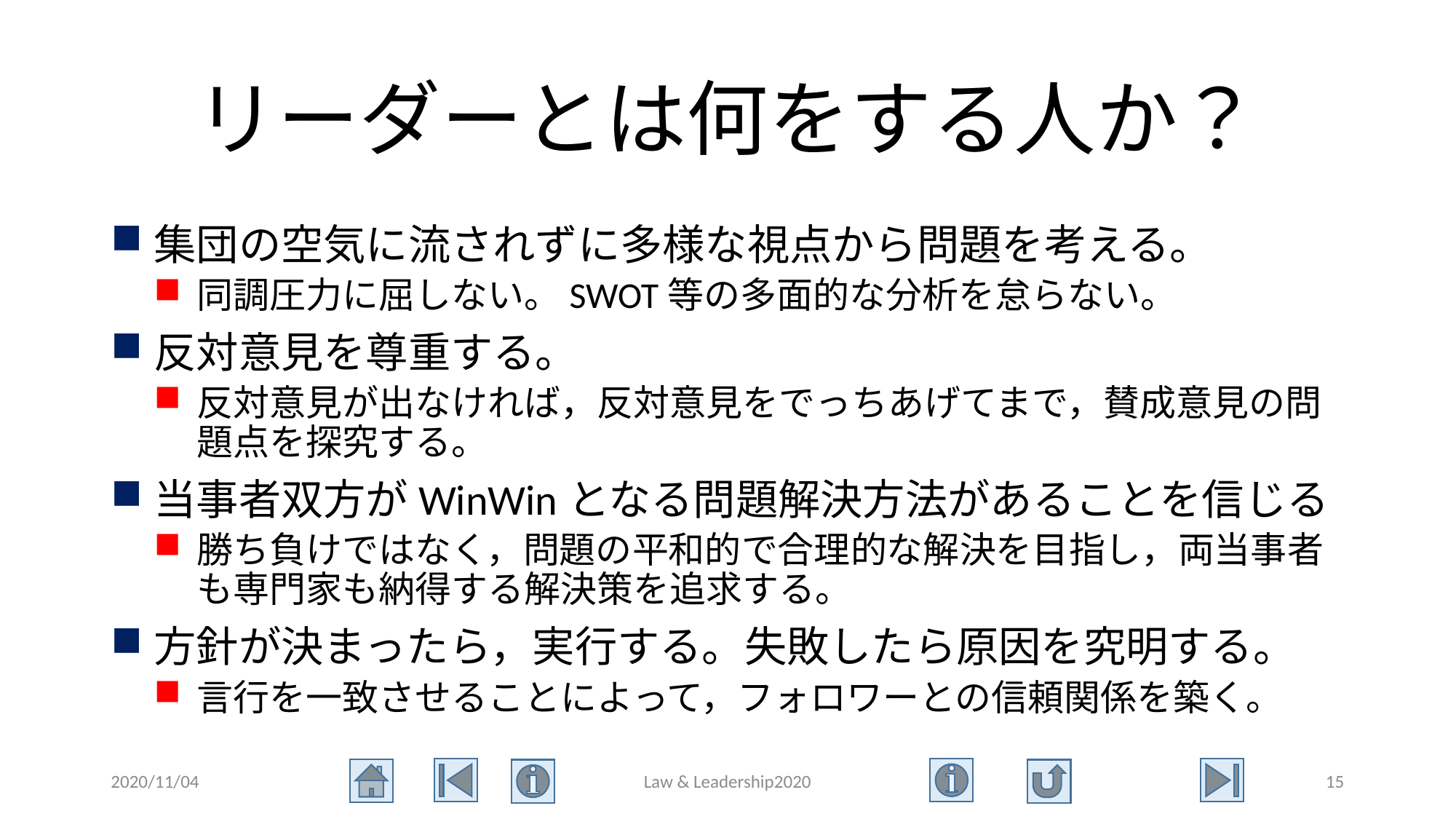

# リーダーとは何をする人か？
集団の空気に流されずに多様な視点から問題を考える。
同調圧力に屈しない。SWOT等の多面的な分析を怠らない。
反対意見を尊重する。
反対意見が出なければ，反対意見をでっちあげてまで，賛成意見の問題点を探究する。
当事者双方がWinWinとなる問題解決方法があることを信じる
勝ち負けではなく，問題の平和的で合理的な解決を目指し，両当事者も専門家も納得する解決策を追求する。
方針が決まったら，実行する。失敗したら原因を究明する。
言行を一致させることによって，フォロワーとの信頼関係を築く。
2020/11/04
Law & Leadership2020
15